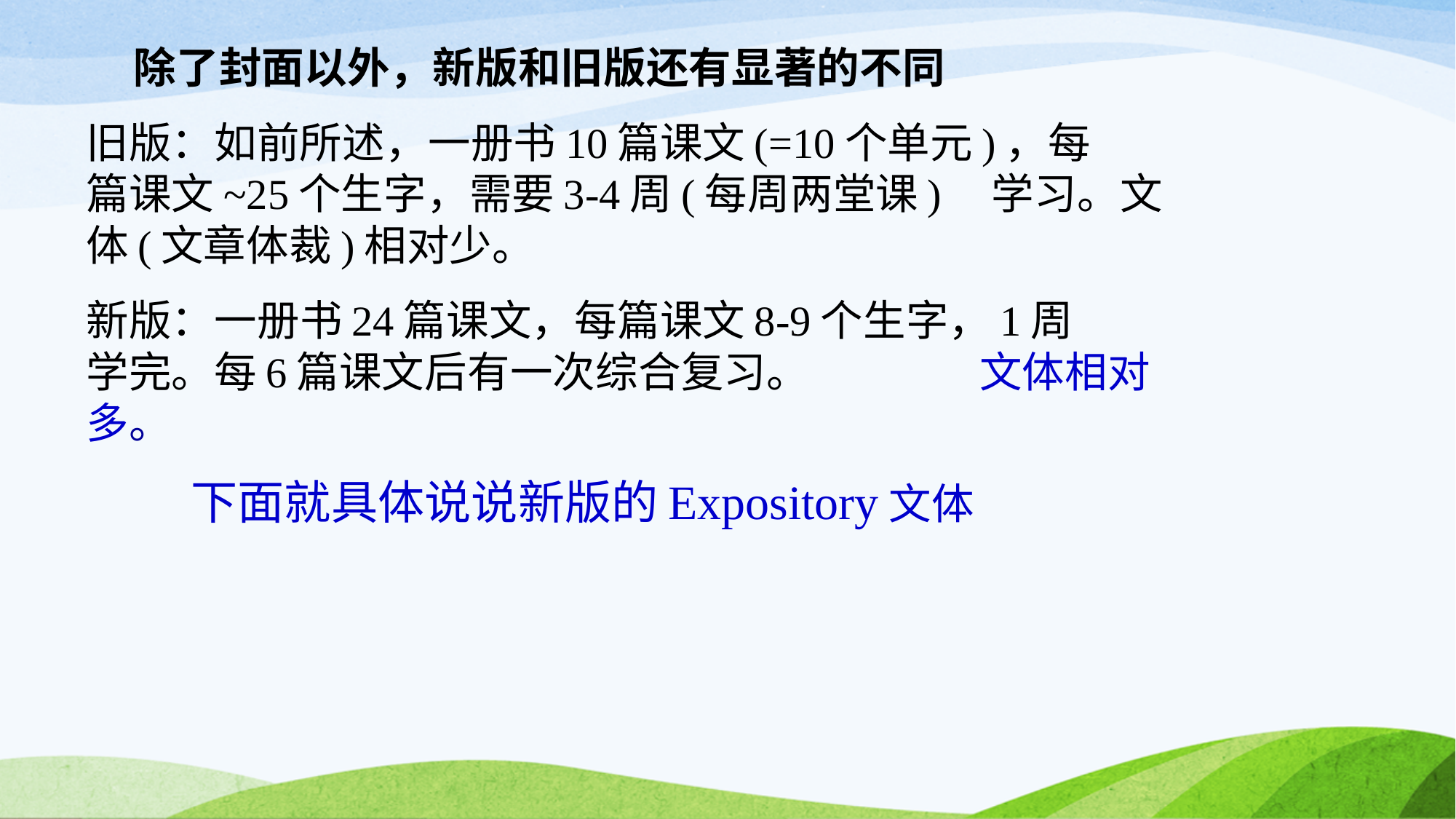

除了封面以外，新版和旧版还有显著的不同
旧版：如前所述，一册书10篇课文(=10个单元)，每	   篇课文~25个生字，需要3-4周(每周两堂课)		   学习。文体(文章体裁)相对少。
新版：一册书24篇课文，每篇课文8-9个生字，1周	   学完。每6篇课文后有一次综合复习。             	   文体相对多。
         下面就具体说说新版的Expository文体